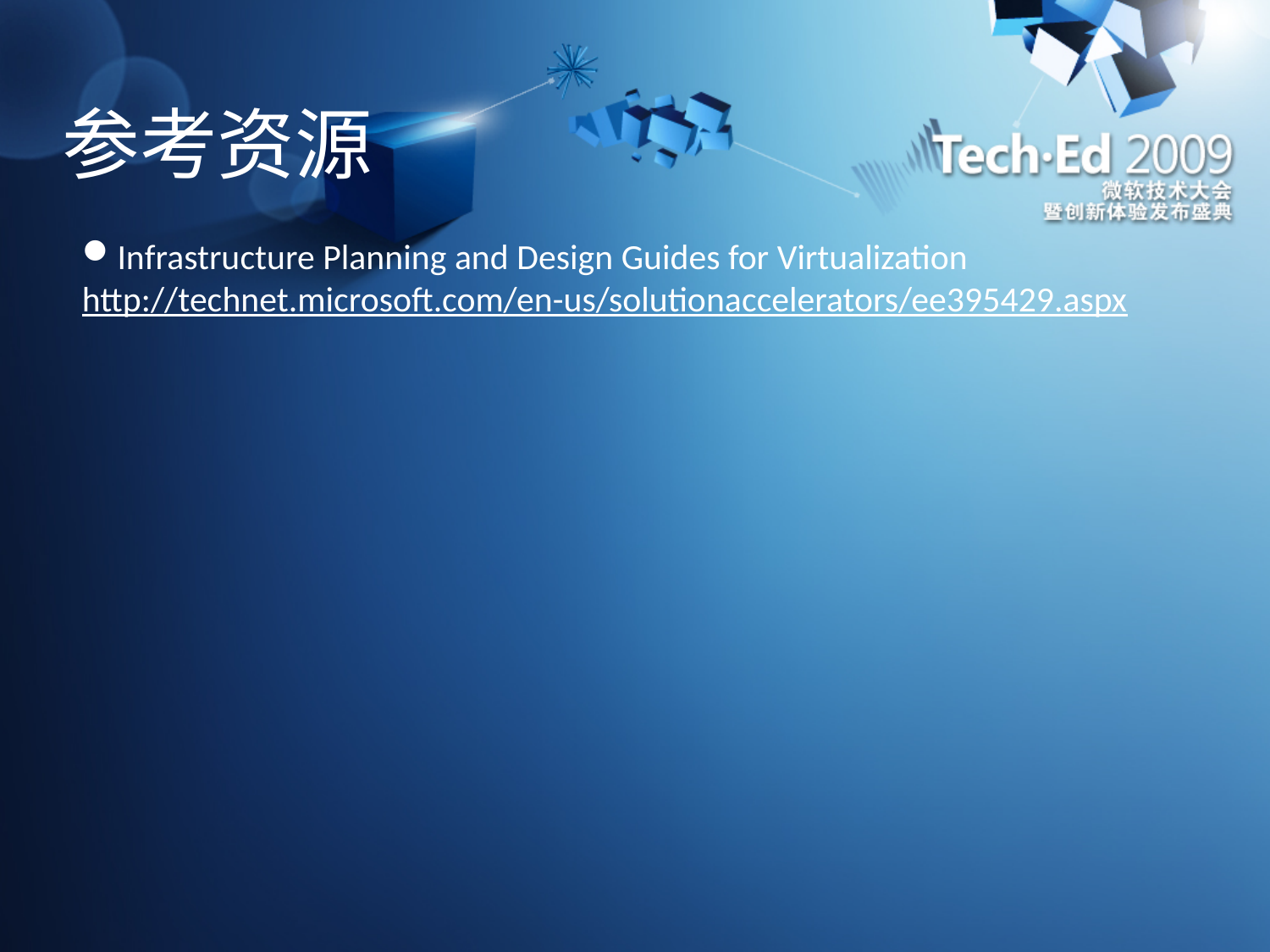

# 参考资源
Infrastructure Planning and Design Guides for Virtualization
http://technet.microsoft.com/en-us/solutionaccelerators/ee395429.aspx